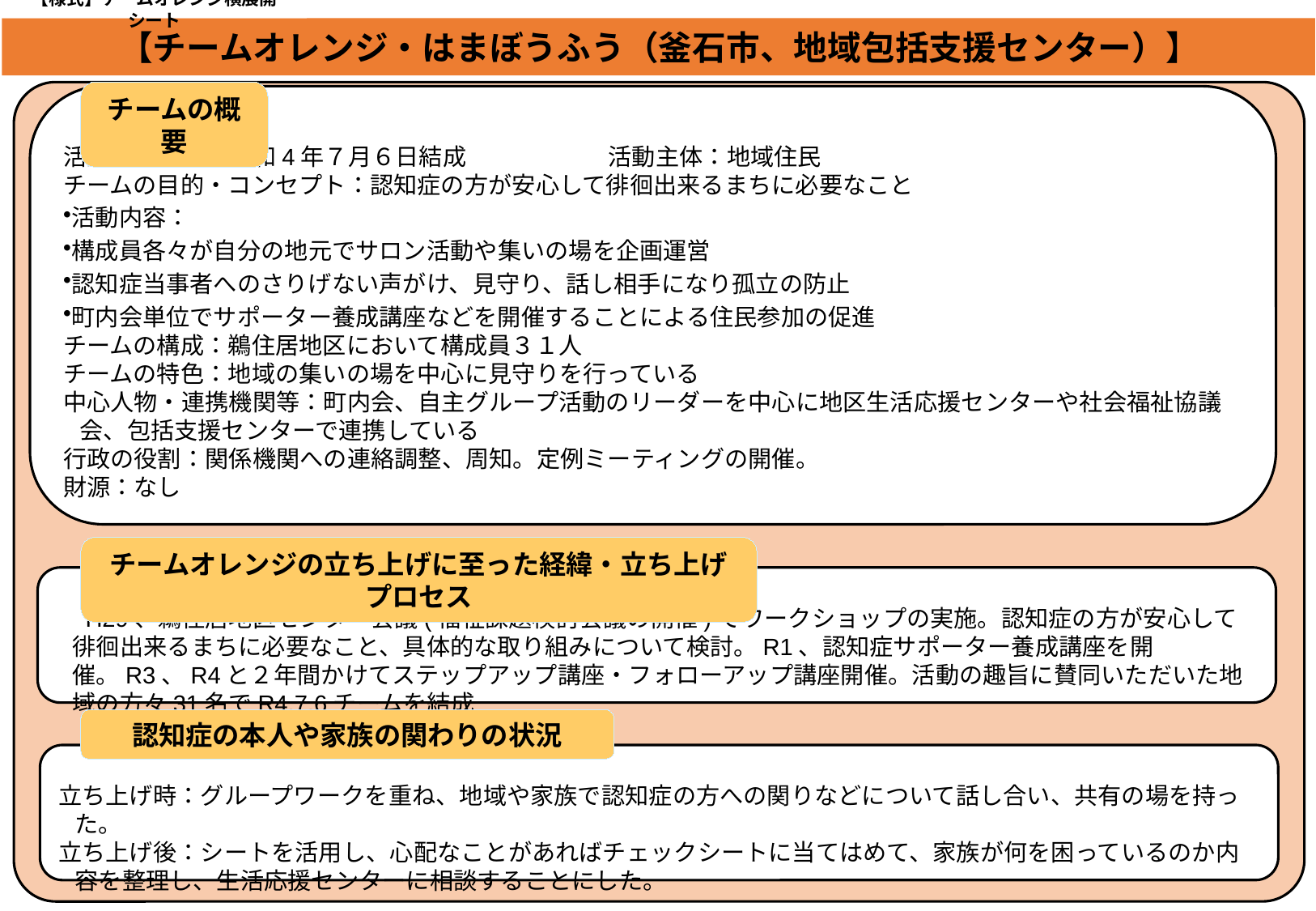

【様式】チームオレンジ横展開シート
【チームオレンジ・はまぼうふう（釜石市、地域包括支援センター）】

チームの概要

活動開始時期：令和4年７月６日結成　　　　　　活動主体：地域住民
チームの目的・コンセプト：認知症の方が安心して徘徊出来るまちに必要なこと
活動内容：
構成員各々が自分の地元でサロン活動や集いの場を企画運営
認知症当事者へのさりげない声がけ、見守り、話し相手になり孤立の防止
町内会単位でサポーター養成講座などを開催することによる住民参加の促進
チームの構成：鵜住居地区において構成員３１人
チームの特色：地域の集いの場を中心に見守りを行っている
中心人物・連携機関等：町内会、自主グループ活動のリーダーを中心に地区生活応援センターや社会福祉協議会、包括支援センターで連携している
行政の役割：関係機関への連絡調整、周知。定例ミーティングの開催。
財源：なし
チームオレンジの立ち上げに至った経緯・立ち上げプロセス

　H29、鵜住居地区センター会議(福祉課題検討会議の開催)でワークショップの実施。認知症の方が安心して徘徊出来るまちに必要なこと、具体的な取り組みについて検討。R1、認知症サポーター養成講座を開催。R3、R4と２年間かけてステップアップ講座・フォローアップ講座開催。活動の趣旨に賛同いただいた地域の方々31名でR4.7.6チームを結成

認知症の本人や家族の関わりの状況

立ち上げ時：グループワークを重ね、地域や家族で認知症の方への関りなどについて話し合い、共有の場を持った。
立ち上げ後：シートを活用し、心配なことがあればチェックシートに当てはめて、家族が何を困っているのか内容を整理し、生活応援センターに相談することにした。